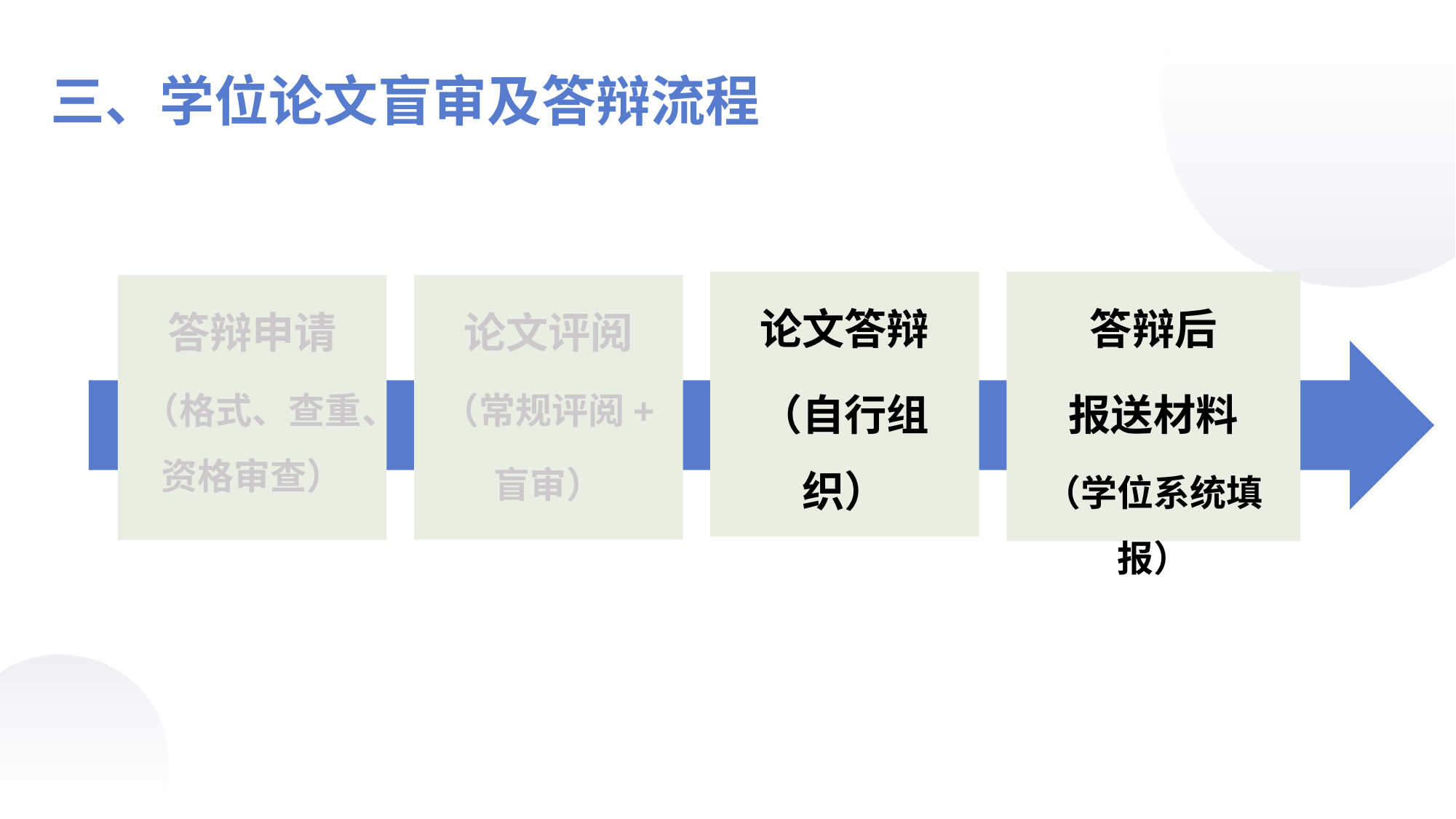

三、学位论文盲审及答辩流程
论文答辩
（自行组织）
答辩后
报送材料
（学位系统填报）
论文评阅
（常规评阅+
盲审）
答辩申请
（格式、查重、资格审查）